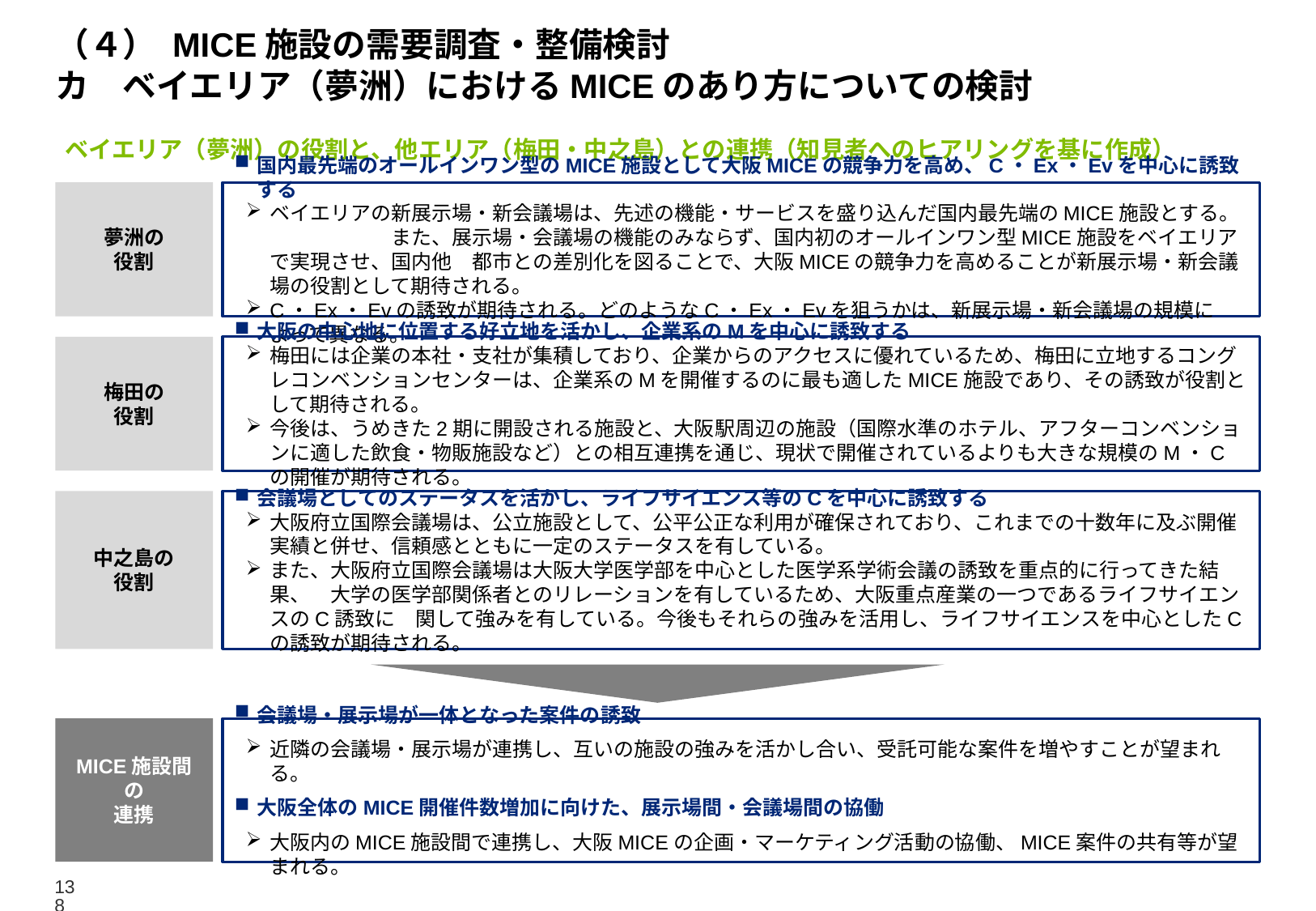

# （４） MICE施設の需要調査・整備検討 カ　ベイエリア（夢洲）におけるMICEのあり方についての検討
ベイエリア（夢洲）の役割と、他エリア（梅田・中之島）との連携（知見者へのヒアリングを基に作成）
夢洲の
役割
国内最先端のオールインワン型のMICE施設として大阪MICEの競争力を高め、C・Ex・Evを中心に誘致する
ベイエリアの新展示場・新会議場は、先述の機能・サービスを盛り込んだ国内最先端のMICE施設とする。　　　　　　また、展示場・会議場の機能のみならず、国内初のオールインワン型MICE施設をベイエリアで実現させ、国内他　都市との差別化を図ることで、大阪MICEの競争力を高めることが新展示場・新会議場の役割として期待される。
C・Ex・Evの誘致が期待される。どのようなC・Ex・Evを狙うかは、新展示場・新会議場の規模によって異なる。
梅田の
役割
大阪の中心地に位置する好立地を活かし、企業系のMを中心に誘致する
梅田には企業の本社・支社が集積しており、企業からのアクセスに優れているため、梅田に立地するコングレコンベンションセンターは、企業系のMを開催するのに最も適したMICE施設であり、その誘致が役割として期待される。
今後は、うめきた2期に開設される施設と、大阪駅周辺の施設（国際水準のホテル、アフターコンベンションに適した飲食・物販施設など）との相互連携を通じ、現状で開催されているよりも大きな規模のM・Cの開催が期待される。
中之島の
役割
会議場としてのステータスを活かし、ライフサイエンス等のCを中心に誘致する
大阪府立国際会議場は、公立施設として、公平公正な利用が確保されており、これまでの十数年に及ぶ開催実績と併せ、信頼感とともに一定のステータスを有している。
また、大阪府立国際会議場は大阪大学医学部を中心とした医学系学術会議の誘致を重点的に行ってきた結果、　大学の医学部関係者とのリレーションを有しているため、大阪重点産業の一つであるライフサイエンスのC誘致に　関して強みを有している。今後もそれらの強みを活用し、ライフサイエンスを中心としたCの誘致が期待される。

MICE施設間の
連携
会議場・展示場が一体となった案件の誘致
近隣の会議場・展示場が連携し、互いの施設の強みを活かし合い、受託可能な案件を増やすことが望まれる。
大阪全体のMICE開催件数増加に向けた、展示場間・会議場間の協働
大阪内のMICE施設間で連携し、大阪MICEの企画・マーケティング活動の協働、MICE案件の共有等が望まれる。
138